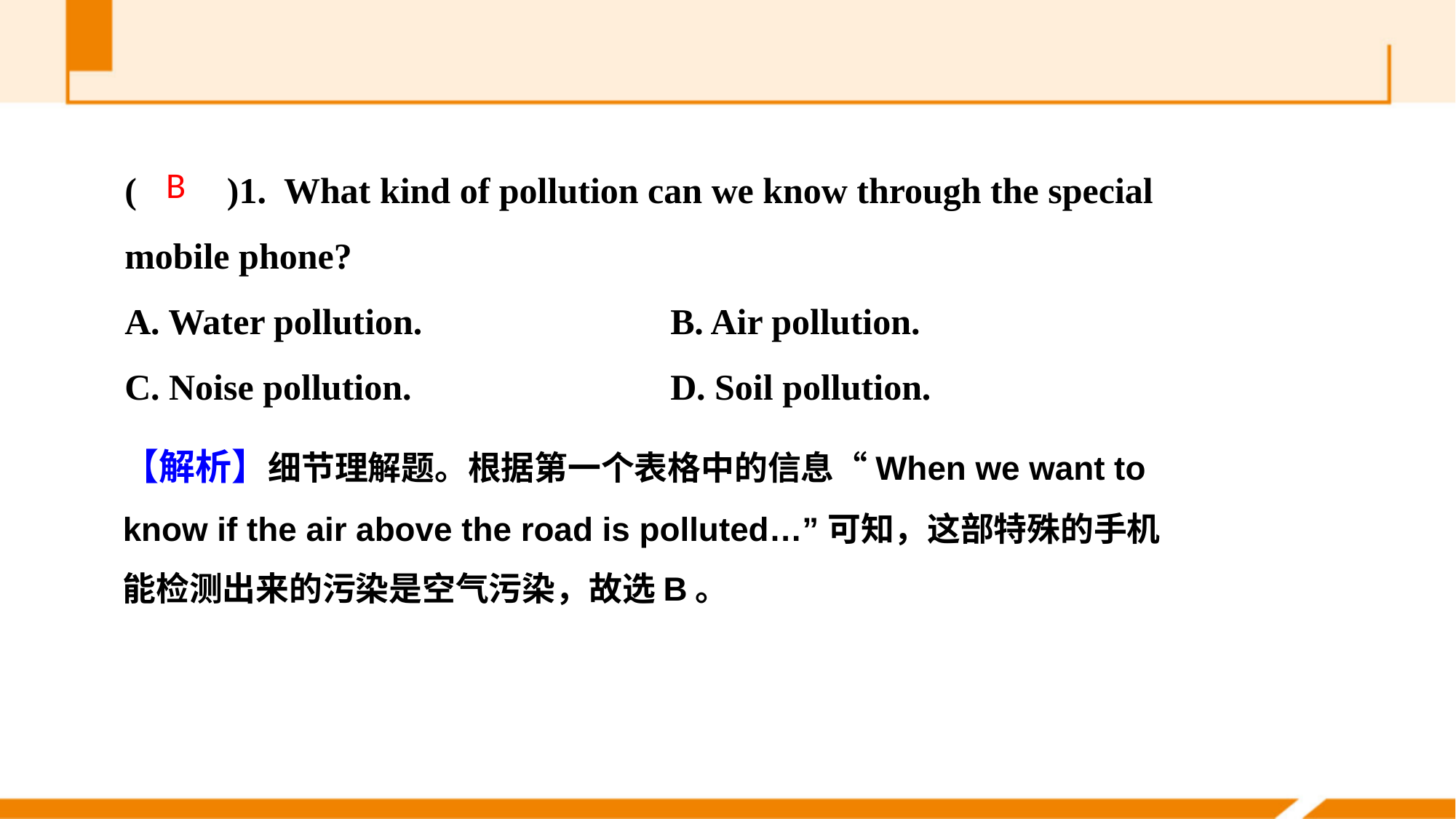

(　　)1.  What kind of pollution can we know through the special mobile phone?
A. Water pollution.   			B. Air pollution.
C. Noise pollution.			D. Soil pollution.
B
【解析】细节理解题。根据第一个表格中的信息“When we want to know if the air above the road is polluted…”可知，这部特殊的手机能检测出来的污染是空气污染，故选B。